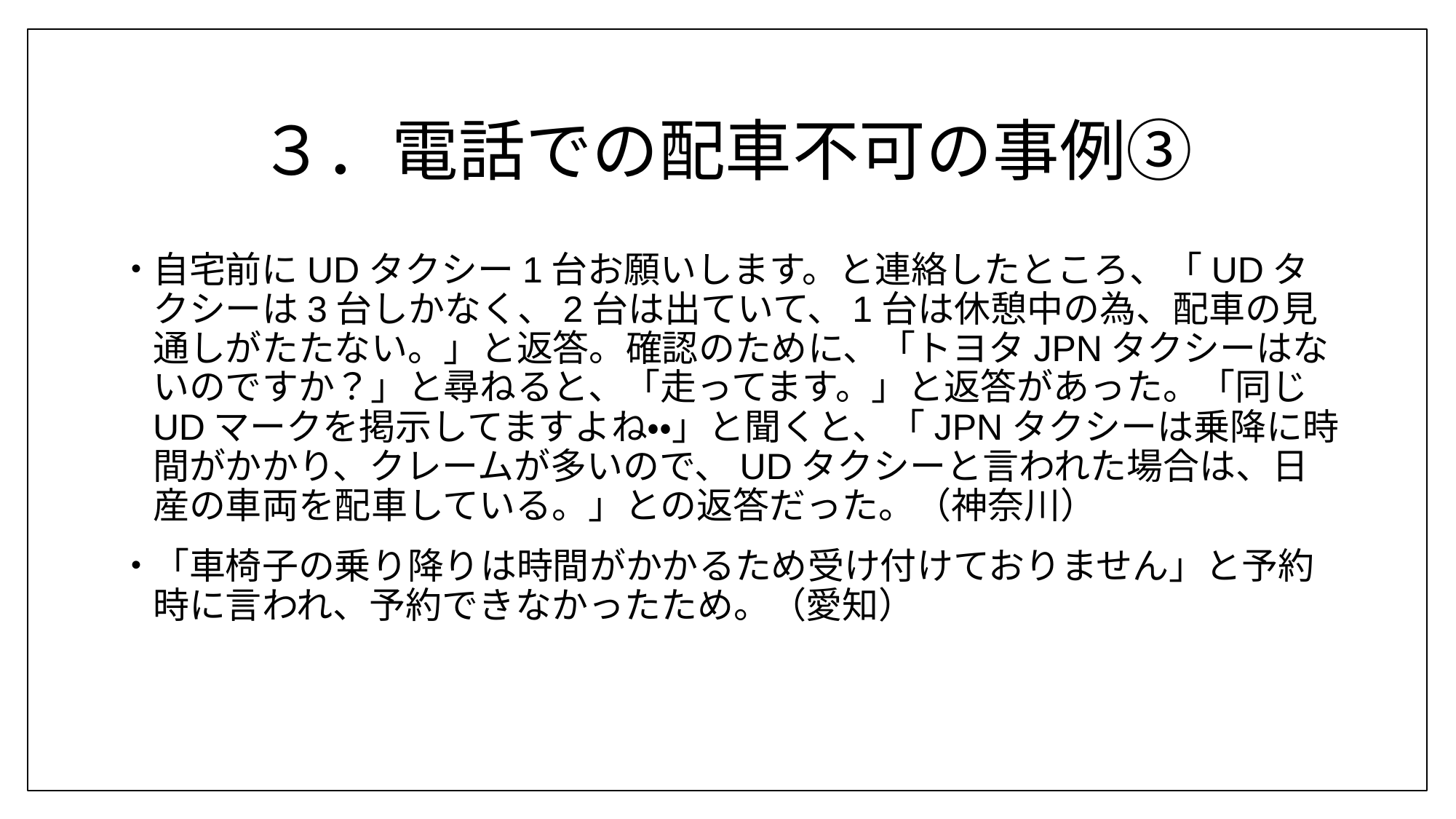

# ３．電話での配車不可の事例③
自宅前にUDタクシー1台お願いします。と連絡したところ、「UDタクシーは3台しかなく、2台は出ていて、1台は休憩中の為、配車の見通しがたたない。」と返答。確認のために、「トヨタJPNタクシーはないのですか？」と尋ねると、「走ってます。」と返答があった。「同じUDマークを掲示してますよね・・」と聞くと、「JPNタクシーは乗降に時間がかかり、クレームが多いので、UDタクシーと言われた場合は、日産の車両を配車している。」との返答だった。（神奈川）
「車椅子の乗り降りは時間がかかるため受け付けておりません」と予約時に言われ、予約できなかったため。（愛知）